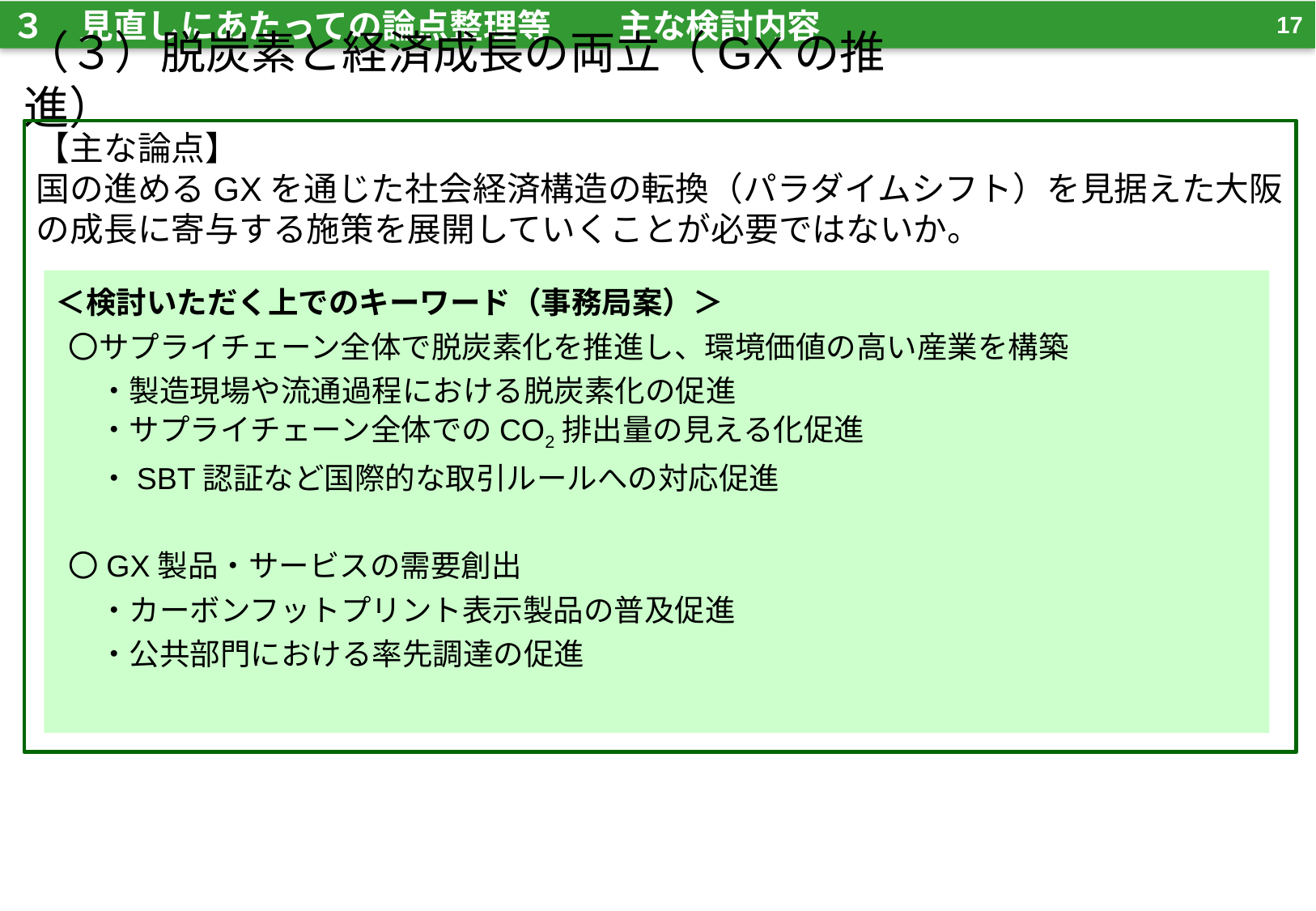

17
３　見直しにあたっての論点整理等　　主な検討内容
（３）脱炭素と経済成長の両立（GXの推進）
【主な論点】
国の進めるGXを通じた社会経済構造の転換（パラダイムシフト）を見据えた大阪の成長に寄与する施策を展開していくことが必要ではないか。

＜検討いただく上でのキーワード（事務局案）＞
〇サプライチェーン全体で脱炭素化を推進し、環境価値の高い産業を構築
　・製造現場や流通過程における脱炭素化の促進
　・サプライチェーン全体でのCO2排出量の見える化促進
　・SBT認証など国際的な取引ルールへの対応促進

〇GX製品・サービスの需要創出
　・カーボンフットプリント表示製品の普及促進
　・公共部門における率先調達の促進